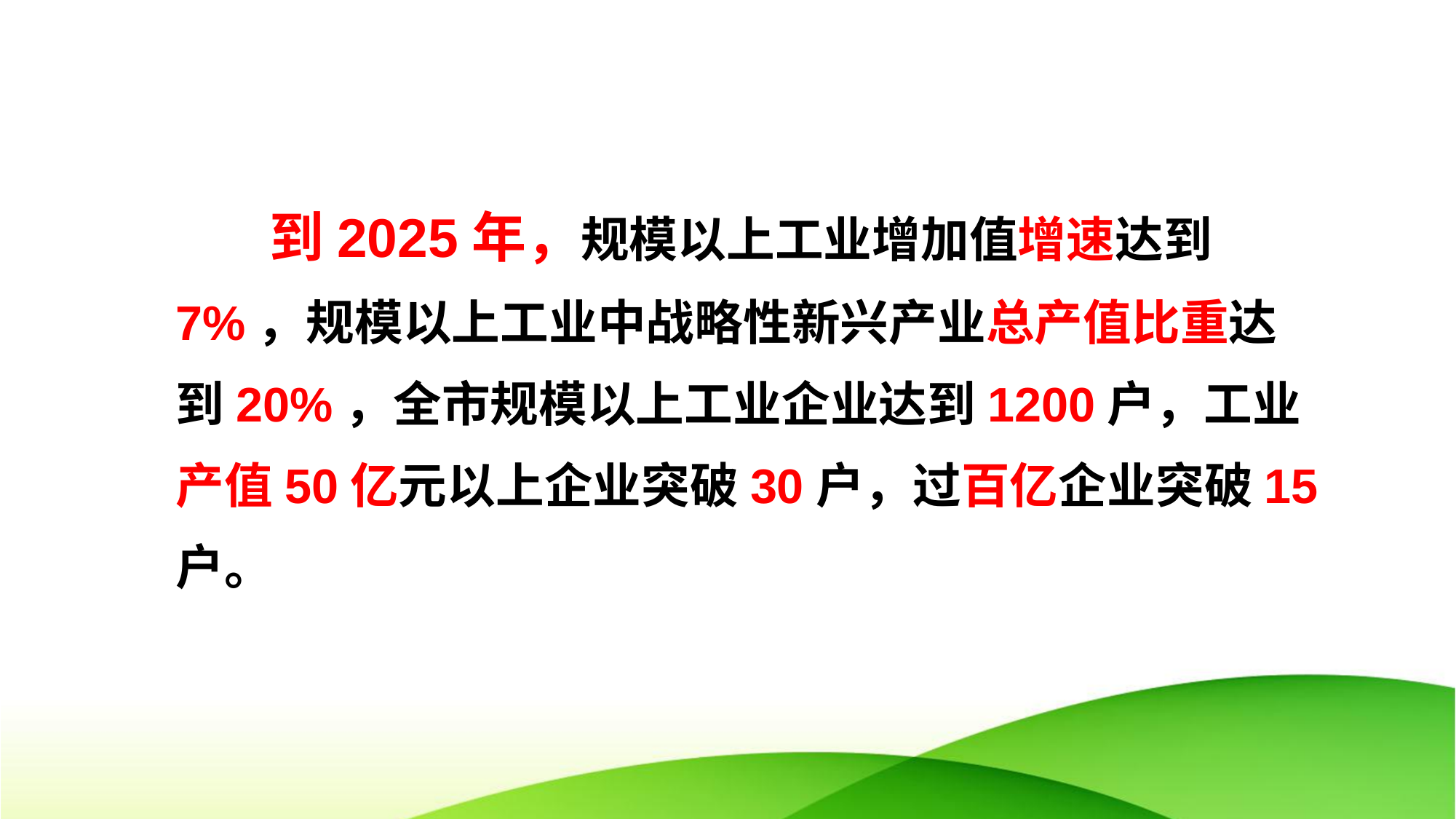

到2025年，规模以上工业增加值增速达到7%，规模以上工业中战略性新兴产业总产值比重达到20%，全市规模以上工业企业达到1200户，工业产值50亿元以上企业突破30户，过百亿企业突破15户。